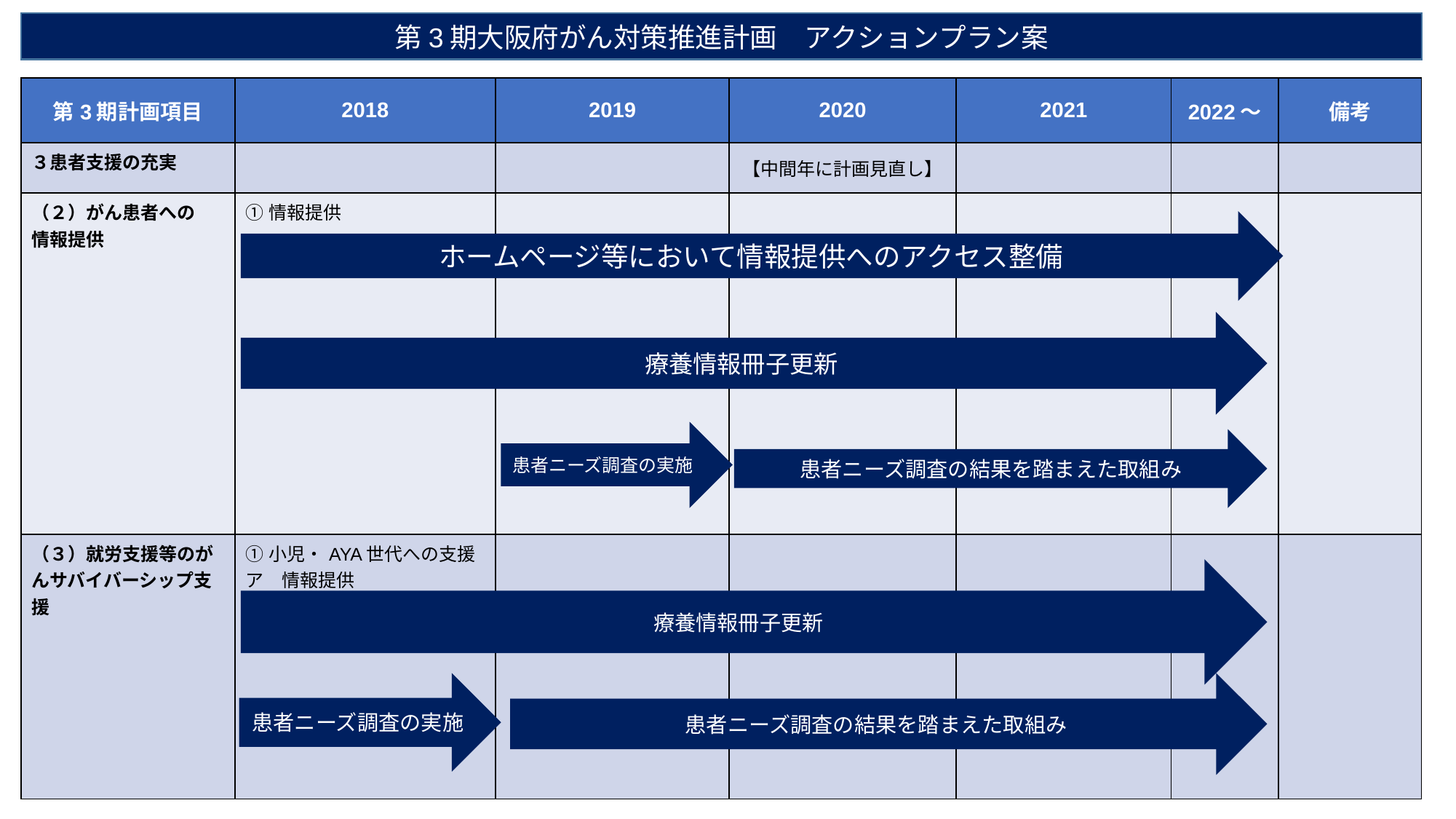

第3期大阪府がん対策推進計画　アクションプラン案
| 第3期計画項目 | 2018 | 2019 | 2020 | 2021 | 2022～ | 備考 |
| --- | --- | --- | --- | --- | --- | --- |
| ３患者支援の充実 |  |  | 【中間年に計画見直し】 |  |  |  |
| （２）がん患者への 情報提供 | ①情報提供 |  |  |  |  |  |
| （３）就労支援等のがんサバイバーシップ支援 | ①小児・AYA世代への支援 ア　情報提供 |  |  |  |  |  |
ホームページ等において情報提供へのアクセス整備
療養情報冊子更新
患者ニーズ調査の実施
患者ニーズ調査の結果を踏まえた取組み
療養情報冊子更新
患者ニーズ調査の実施
患者ニーズ調査の結果を踏まえた取組み